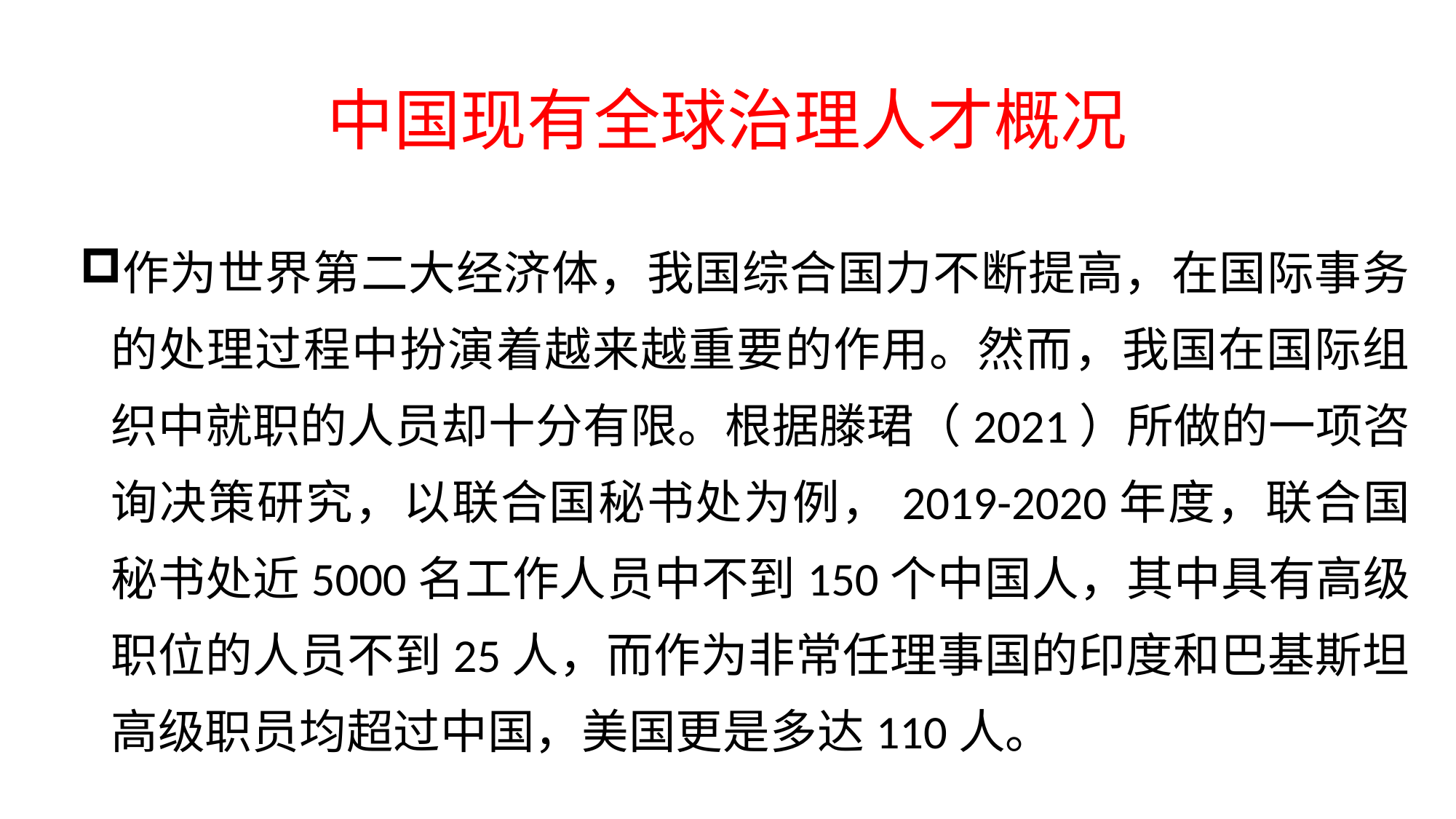

# 中国现有全球治理人才概况
作为世界第二大经济体，我国综合国力不断提高，在国际事务的处理过程中扮演着越来越重要的作用。然而，我国在国际组织中就职的人员却十分有限。根据滕珺（2021）所做的一项咨询决策研究，以联合国秘书处为例，2019-2020年度，联合国秘书处近5000名工作人员中不到150个中国人，其中具有高级职位的人员不到25人，而作为非常任理事国的印度和巴基斯坦高级职员均超过中国，美国更是多达110人。